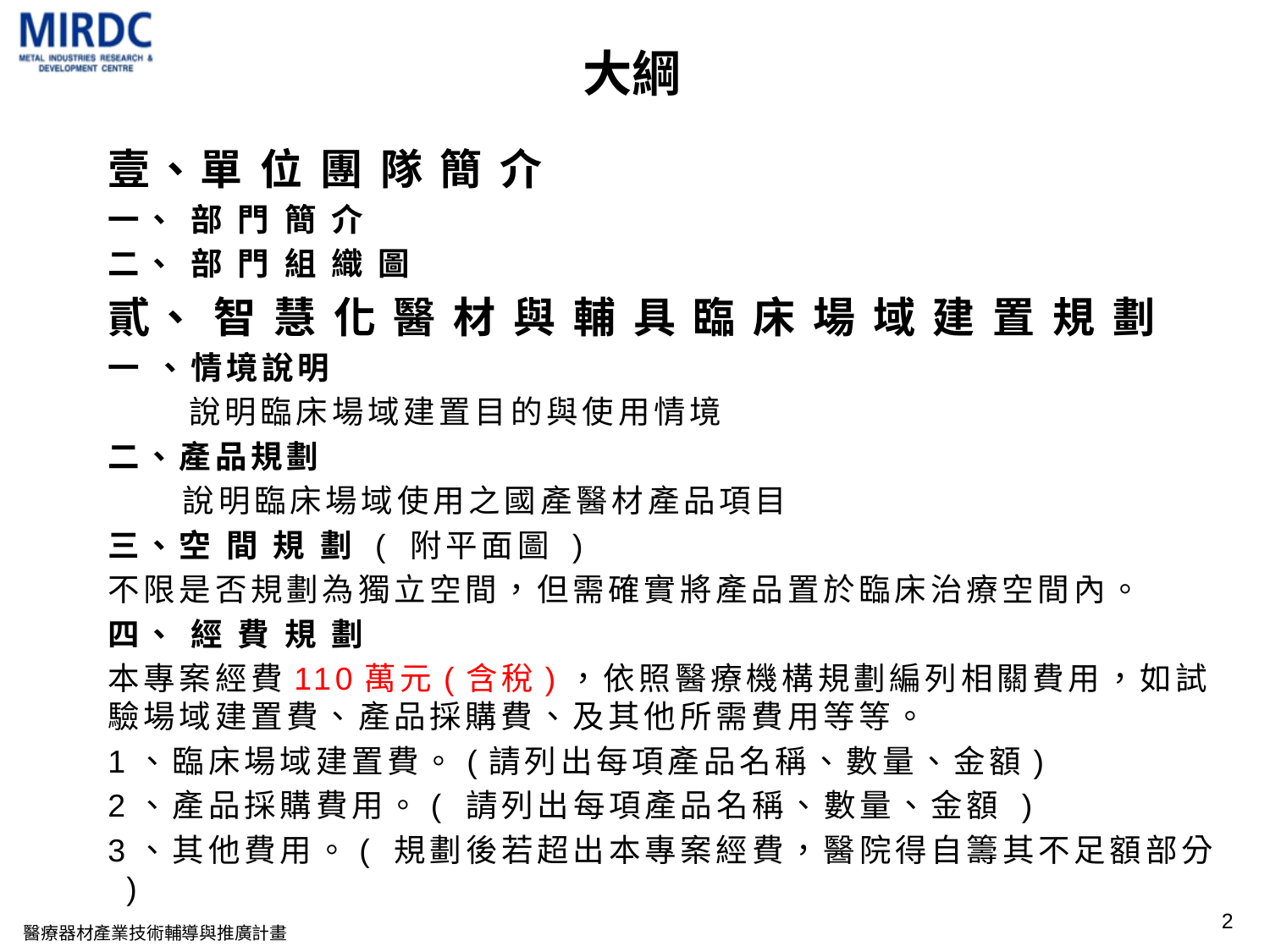

大綱
壹、單 位 團 隊 簡 介
一、 部 門 簡 介
二、 部 門 組 織 圖
貳、 智 慧 化 醫 材 與 輔 具 臨 床 場 域 建 置 規 劃
一 、情境說明
       說明臨床場域建置目的與使用情境
二、產品規劃
      說明臨床場域使用之國產醫材產品項目
三、空 間 規 劃 ( 附平面圖 )
不限是否規劃為獨立空間，但需確實將產品置於臨床治療空間內。
四、 經 費 規 劃
本專案經費110萬元(含稅)，依照醫療機構規劃編列相關費用，如試驗場域建置費、產品採購費、及其他所需費用等等。
1、臨床場域建置費。(請列出每項產品名稱、數量、金額)
2、產品採購費用。( 請列出每項產品名稱、數量、金額 )
3、其他費用。( 規劃後若超出本專案經費，醫院得自籌其不足額部分 )

2